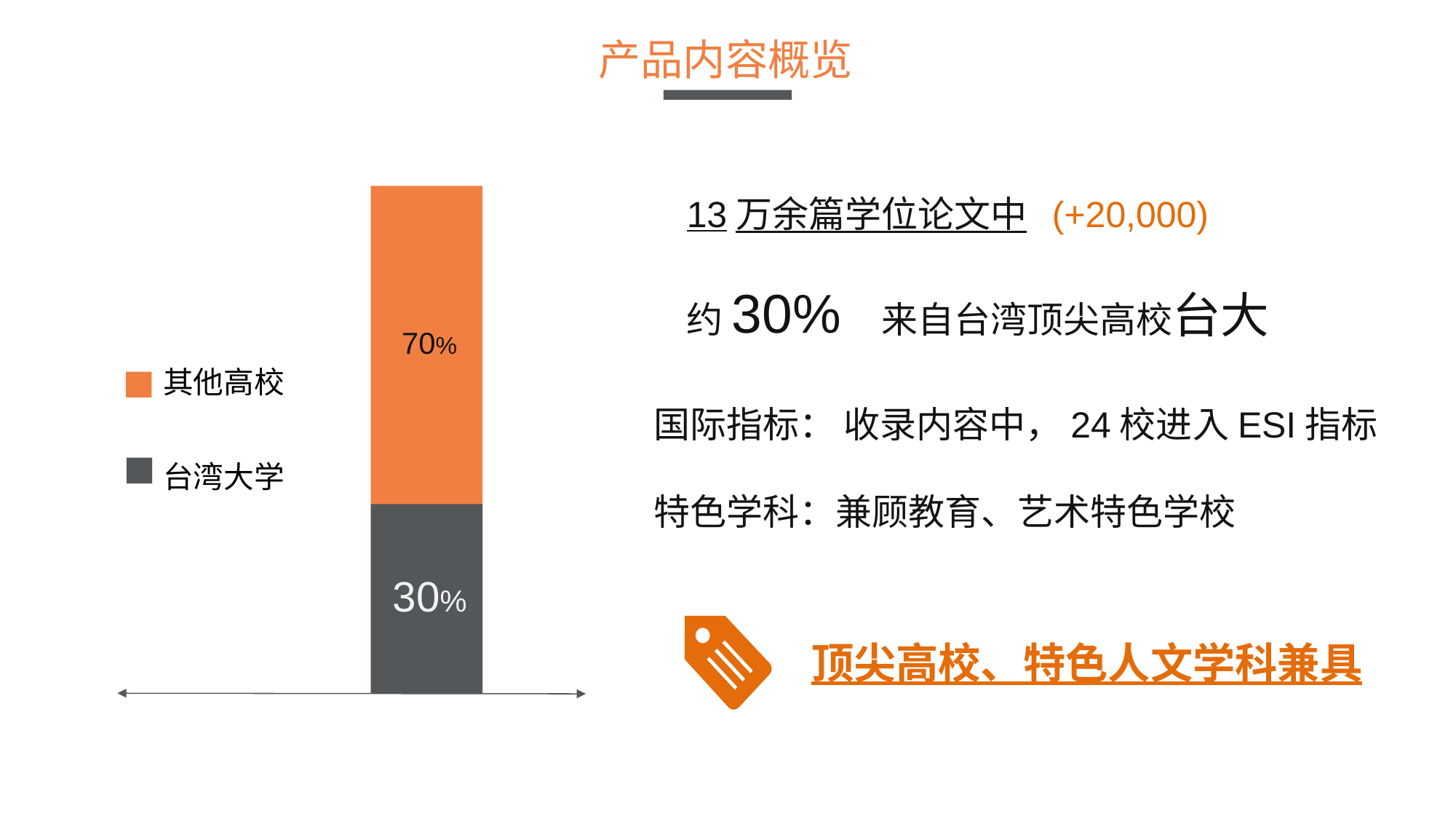

产品内容概览

13万余篇学位论文中  (+20,000)

约30%  来自台湾顶尖高校台大

70%
其他高校

国际指标： 收录内容中，24校进入ESI指标

特色学科：兼顾教育、艺术特色学校
台湾大学

30%

顶尖高校、特色人文学科兼具